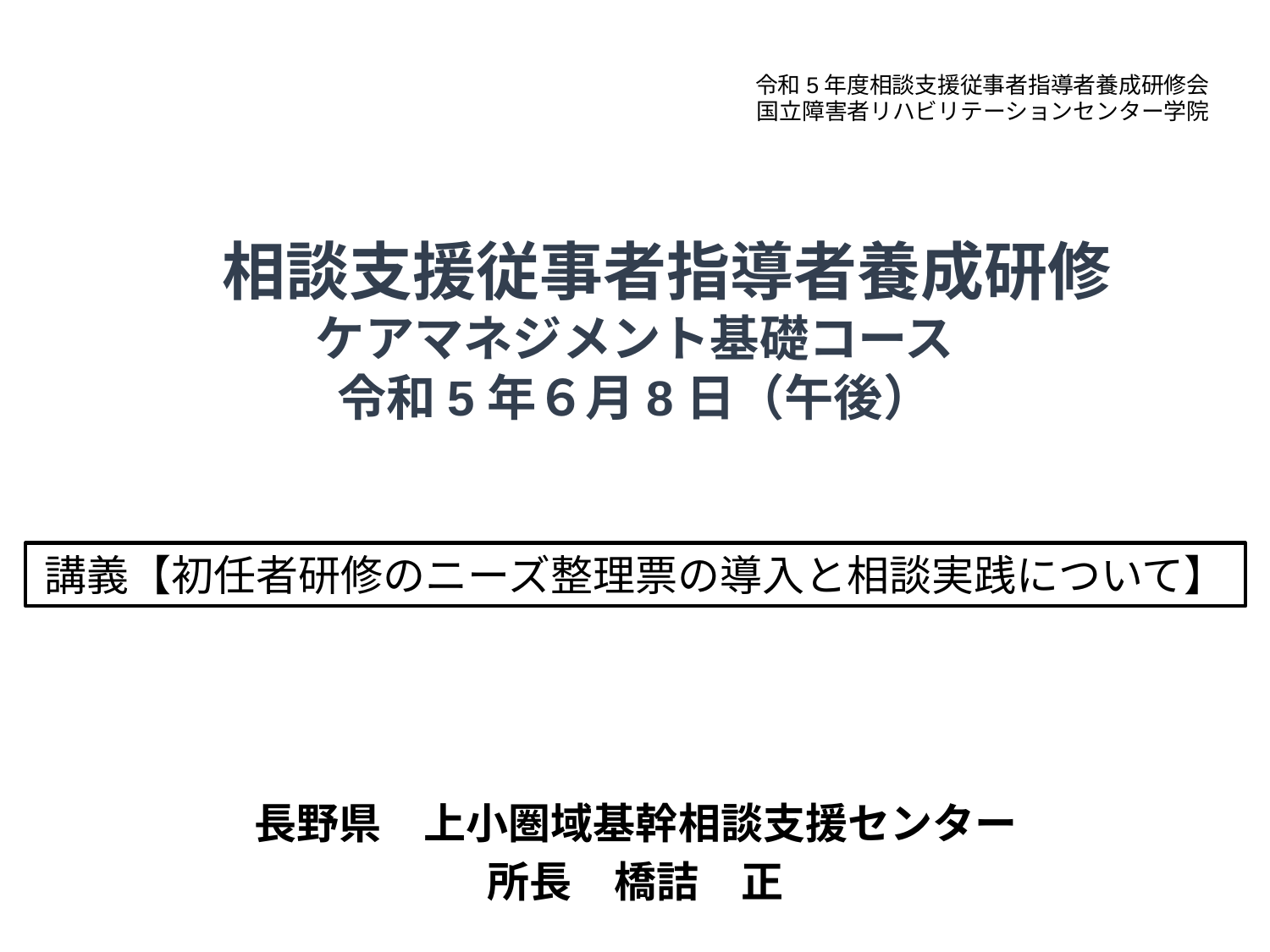

令和5年度相談支援従事者指導者養成研修会
国立障害者リハビリテーションセンター学院
　相談支援従事者指導者養成研修
ケアマネジメント基礎コース
令和5年６月8日（午後）
講義【初任者研修のニーズ整理票の導入と相談実践について】
長野県　上小圏域基幹相談支援センター
所長　橋詰　正